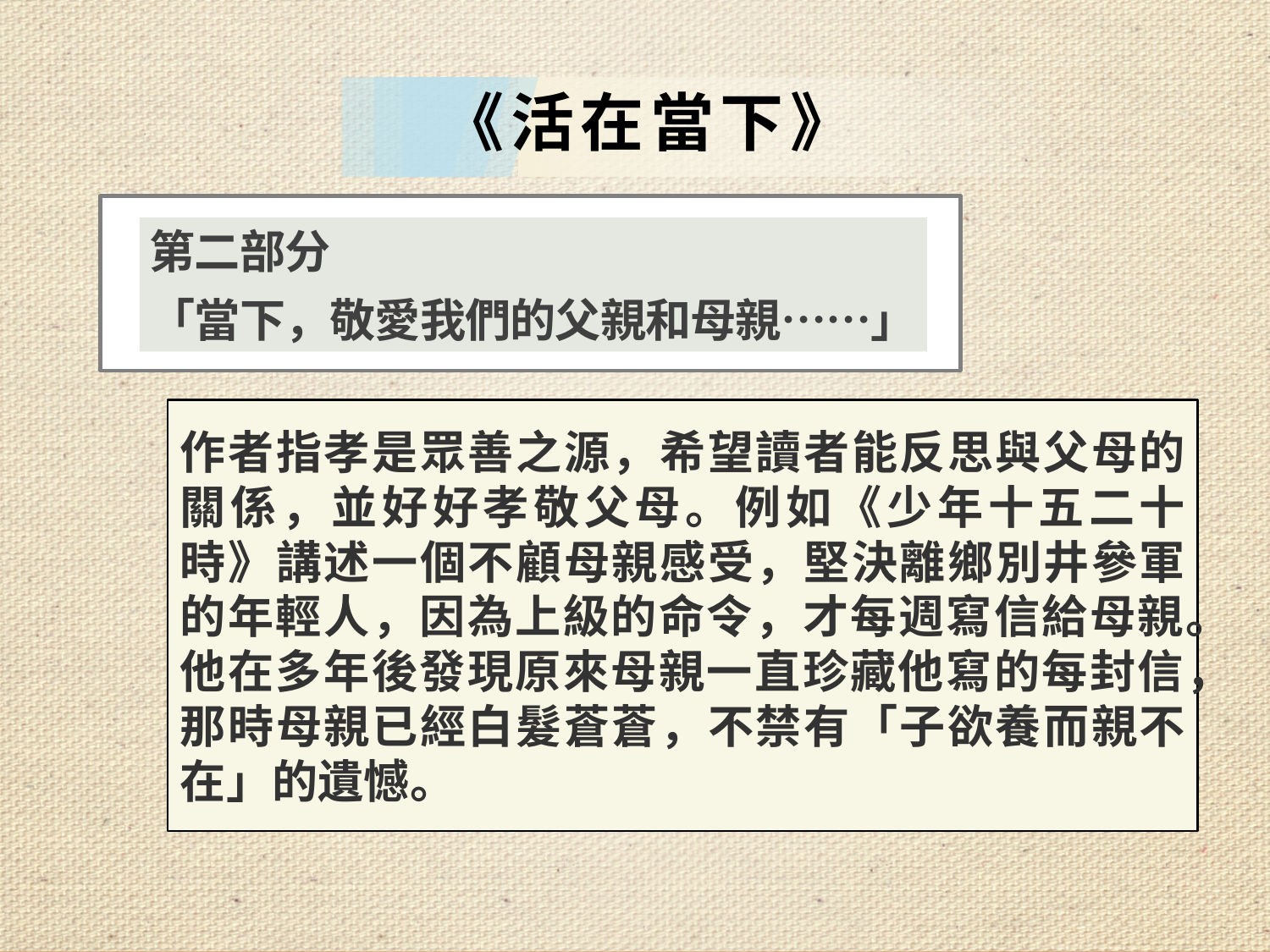

《活在當下》

第二部分
「當下，敬愛我們的父親和母親……」

作者指孝是眾善之源，希望讀者能反思與父母的關係，並好好孝敬父母。例如《少年十五二十時》講述一個不顧母親感受，堅決離鄉別井參軍的年輕人，因為上級的命令，才每週寫信給母親。他在多年後發現原來母親一直珍藏他寫的每封信，那時母親已經白髮蒼蒼，不禁有「子欲養而親不在」的遺憾。